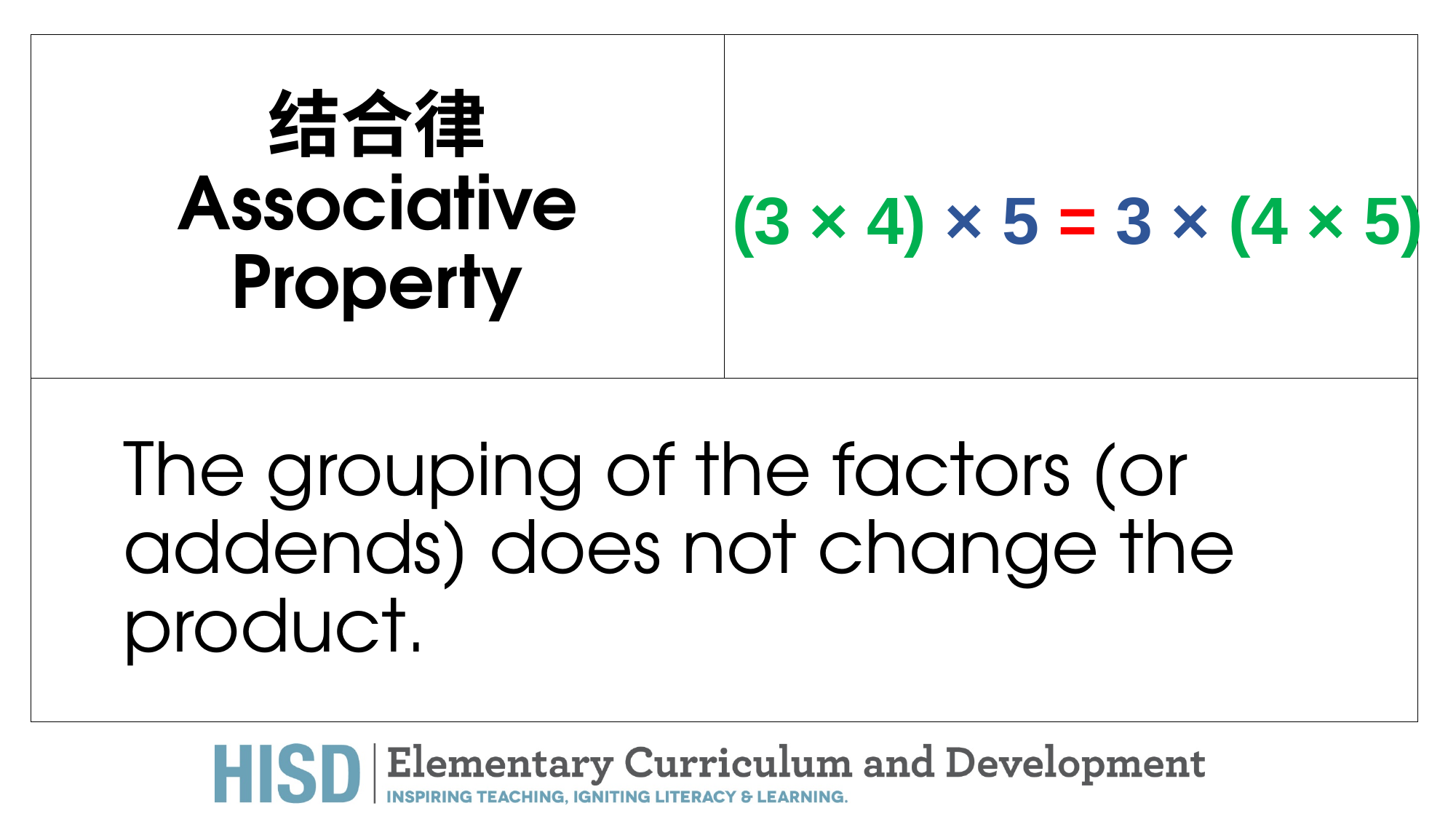

# 结合律 Associative Property

(3 × 4) × 5 = 3 × (4 × 5)
The grouping of the factors (or addends) does not change the product.